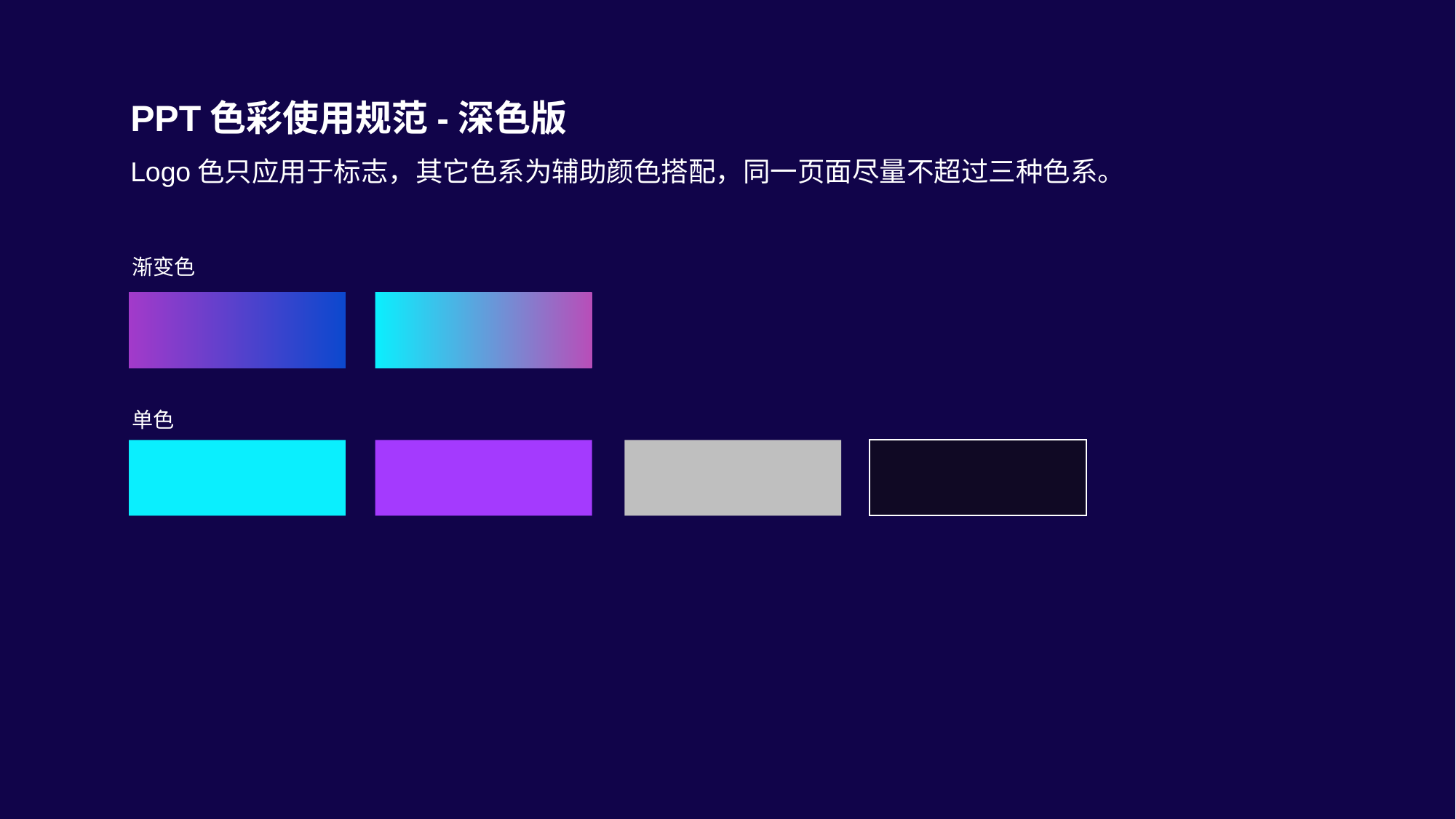

PPT色彩使用规范-深色版
Logo色只应用于标志，其它色系为辅助颜色搭配，同一页面尽量不超过三种色系。
渐变色

单色